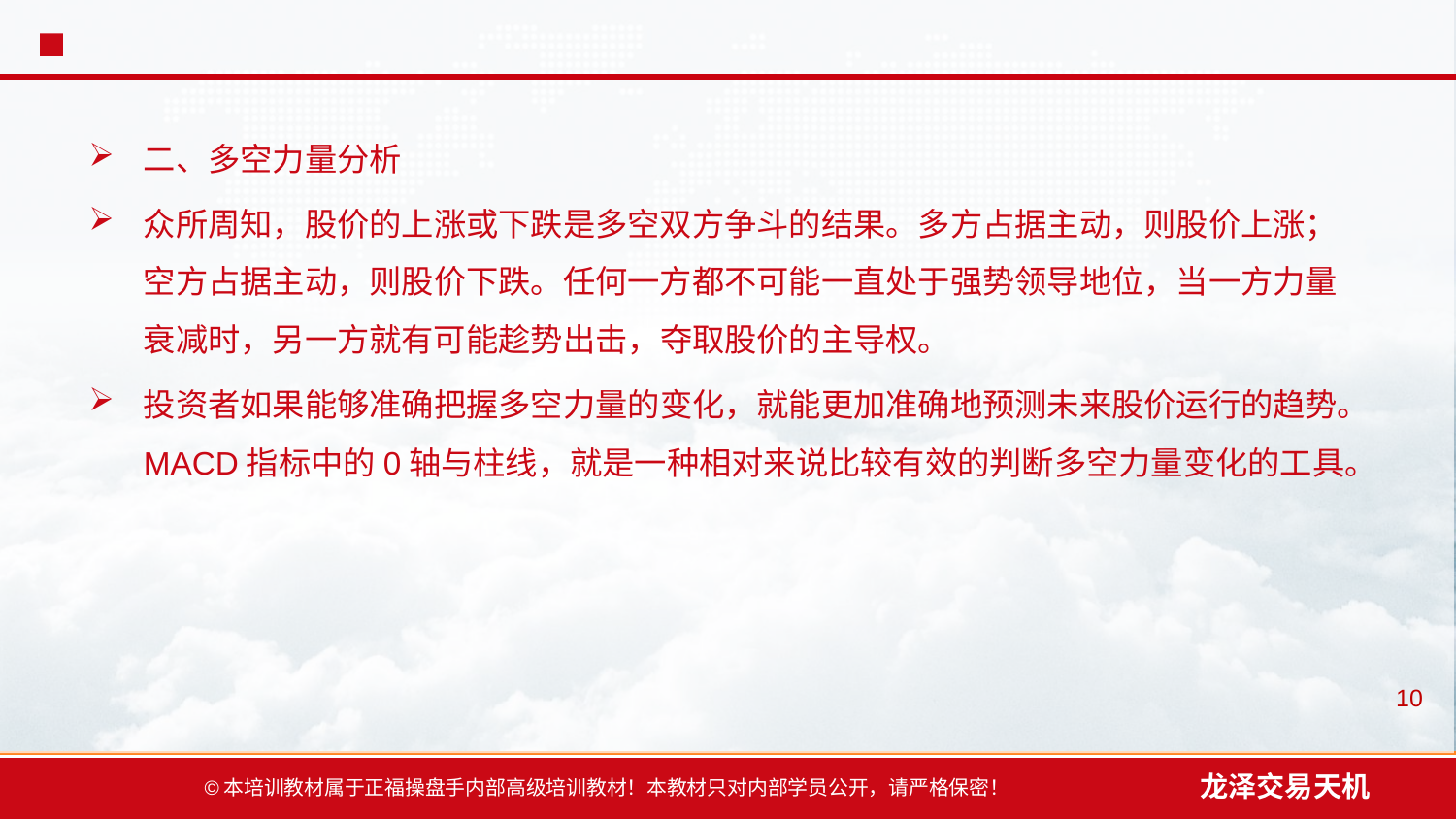

#
二、多空力量分析
众所周知，股价的上涨或下跌是多空双方争斗的结果。多方占据主动，则股价上涨；空方占据主动，则股价下跌。任何一方都不可能一直处于强势领导地位，当一方力量衰减时，另一方就有可能趁势出击，夺取股价的主导权。
投资者如果能够准确把握多空力量的变化，就能更加准确地预测未来股价运行的趋势。MACD指标中的0轴与柱线，就是一种相对来说比较有效的判断多空力量变化的工具。